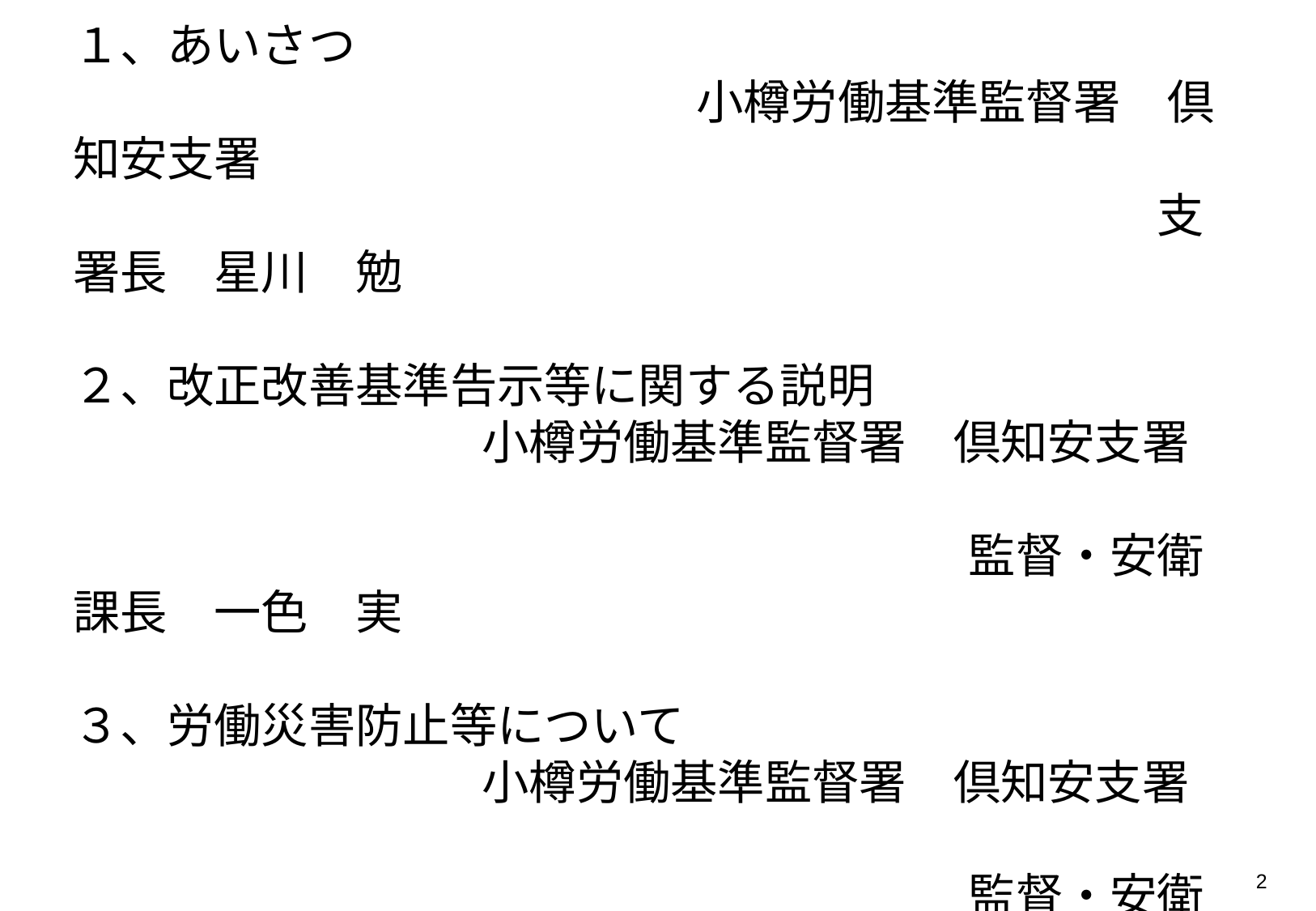

次　　第
１、あいさつ　　　　　　
　　　　　　　　　　　　　 小樽労働基準監督署　倶知安支署　
　　　　　　　　　　　　　　　　　　　　　　　支署長　星川　勉
２、改正改善基準告示等に関する説明　
                                       小樽労働基準監督署　倶知安支署　
　　　　　　　　　　　　　　　　　　　監督・安衛課長　一色　実
３、労働災害防止等について　
                                       小樽労働基準監督署　倶知安支署　
　　　　　　　　　　　　　　　　　　　監督・安衛課長　一色　実
2